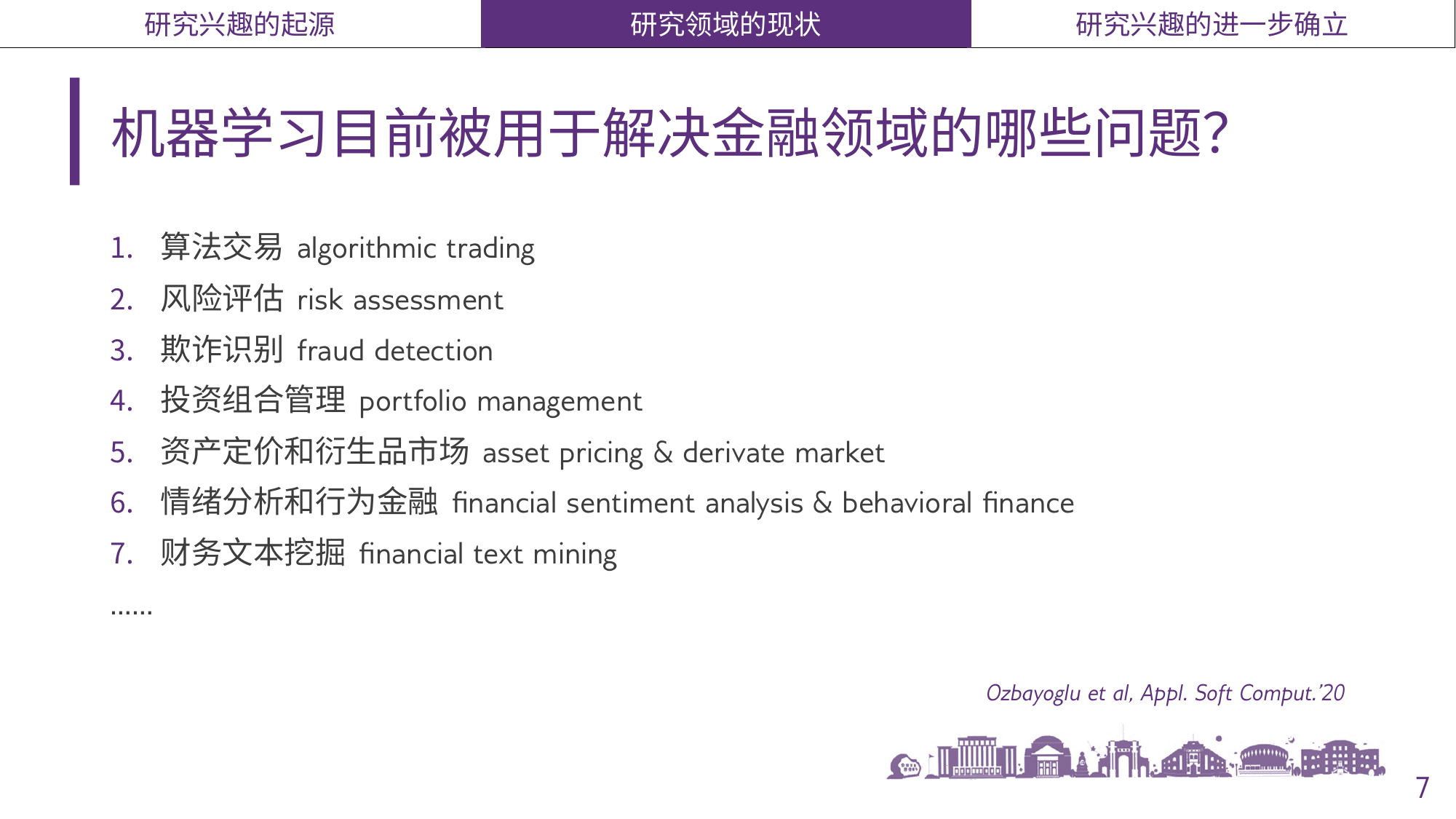

# 机器学习目前被用于解决金融领域的哪些问题？
算法交易 algorithmic trading
风险评估 risk assessment
欺诈识别 fraud detection
投资组合管理 portfolio management
资产定价和衍生品市场 asset pricing & derivate market
情绪分析和行为金融 financial sentiment analysis & behavioral finance
财务文本挖掘 financial text mining
……

Ozbayoglu et al, Appl. Soft Comput.’20
7